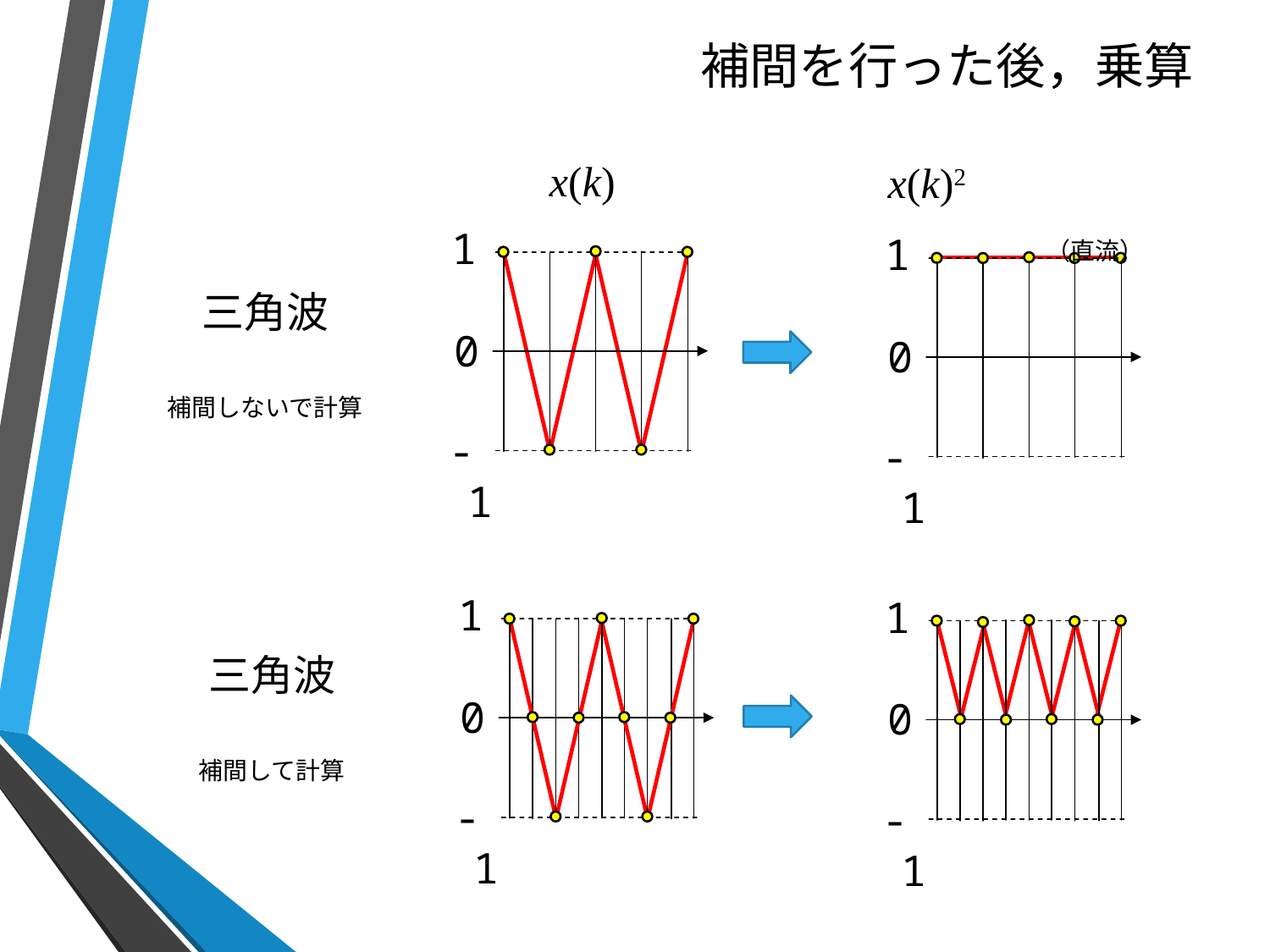

# 補間を行った後，乗算
x(k)
x(k)2

（直流）
1

0
-1

1

0
-1
三角波

補間しないで計算

1

0
-1

1

0

-1
三角波

補間して計算